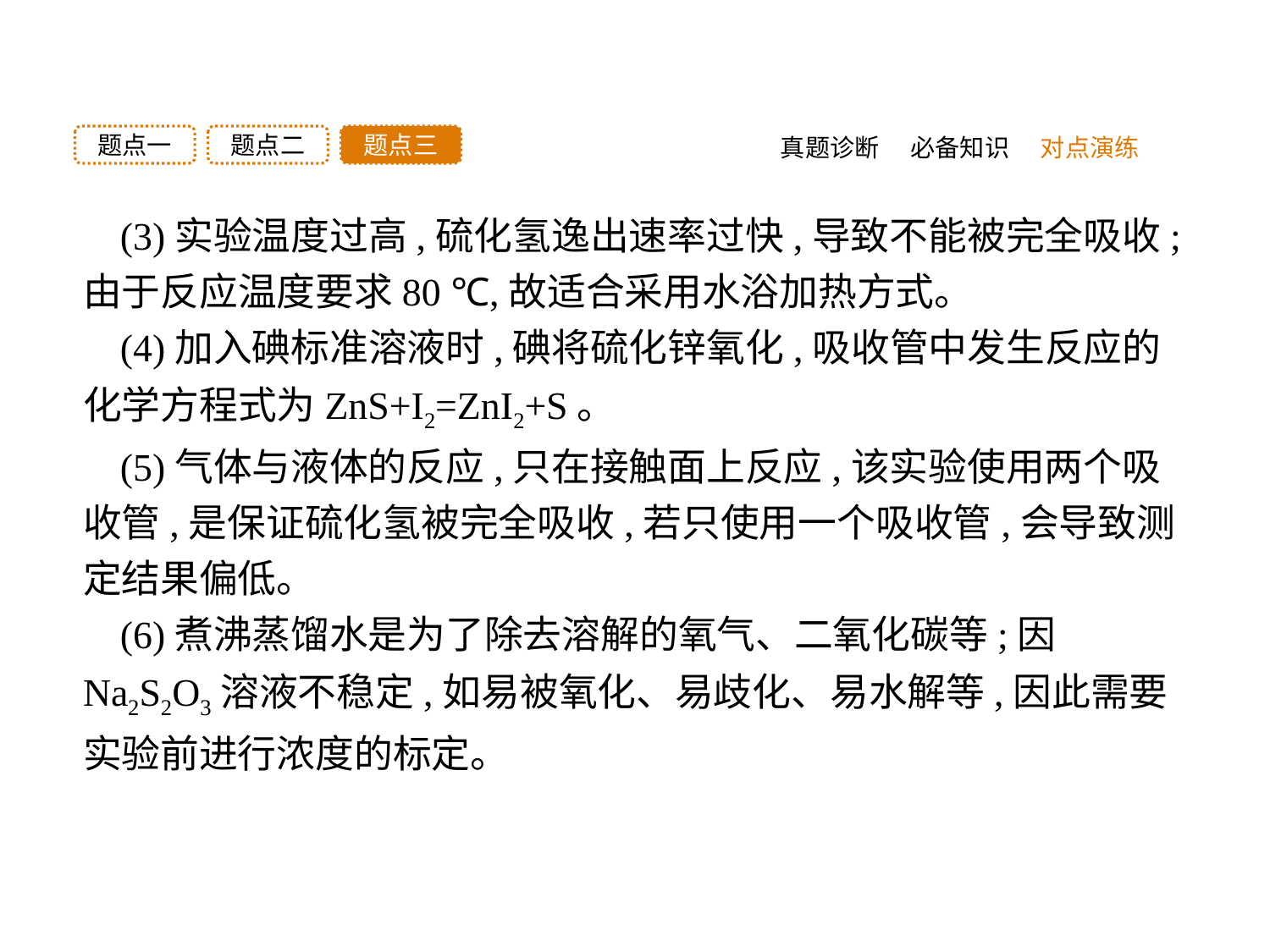

题点三
题点二
题点一
真题诊断
必备知识
对点演练
(3)实验温度过高,硫化氢逸出速率过快,导致不能被完全吸收;由于反应温度要求80 ℃,故适合采用水浴加热方式。
(4)加入碘标准溶液时,碘将硫化锌氧化,吸收管中发生反应的化学方程式为ZnS+I2=ZnI2+S。
(5)气体与液体的反应,只在接触面上反应,该实验使用两个吸收管,是保证硫化氢被完全吸收,若只使用一个吸收管,会导致测定结果偏低。
(6)煮沸蒸馏水是为了除去溶解的氧气、二氧化碳等;因Na2S2O3溶液不稳定,如易被氧化、易歧化、易水解等,因此需要实验前进行浓度的标定。